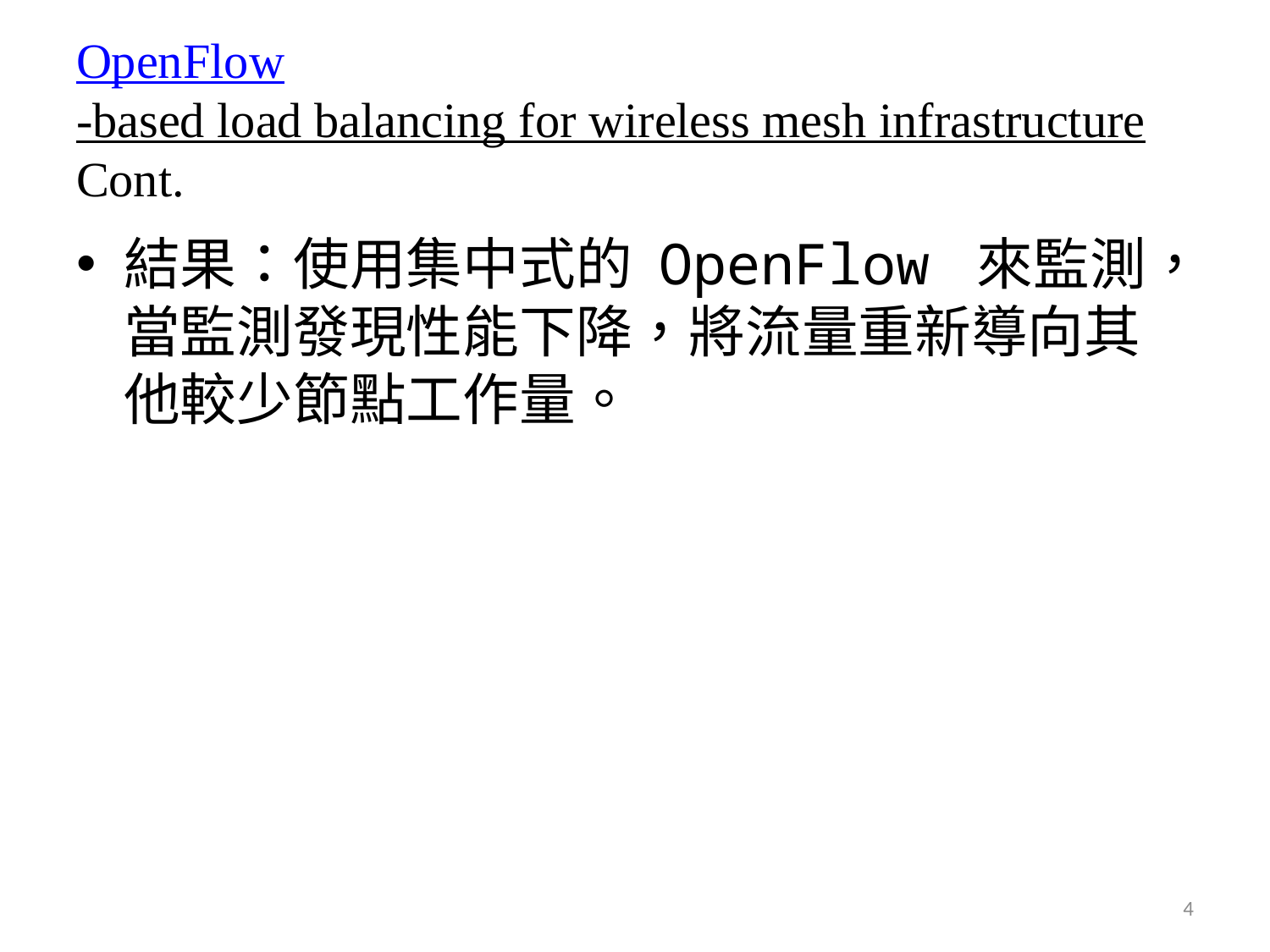

# OpenFlow-based load balancing for wireless mesh infrastructure Cont.
結果：使用集中式的 OpenFlow 來監測，當監測發現性能下降，將流量重新導向其他較少節點工作量。

4